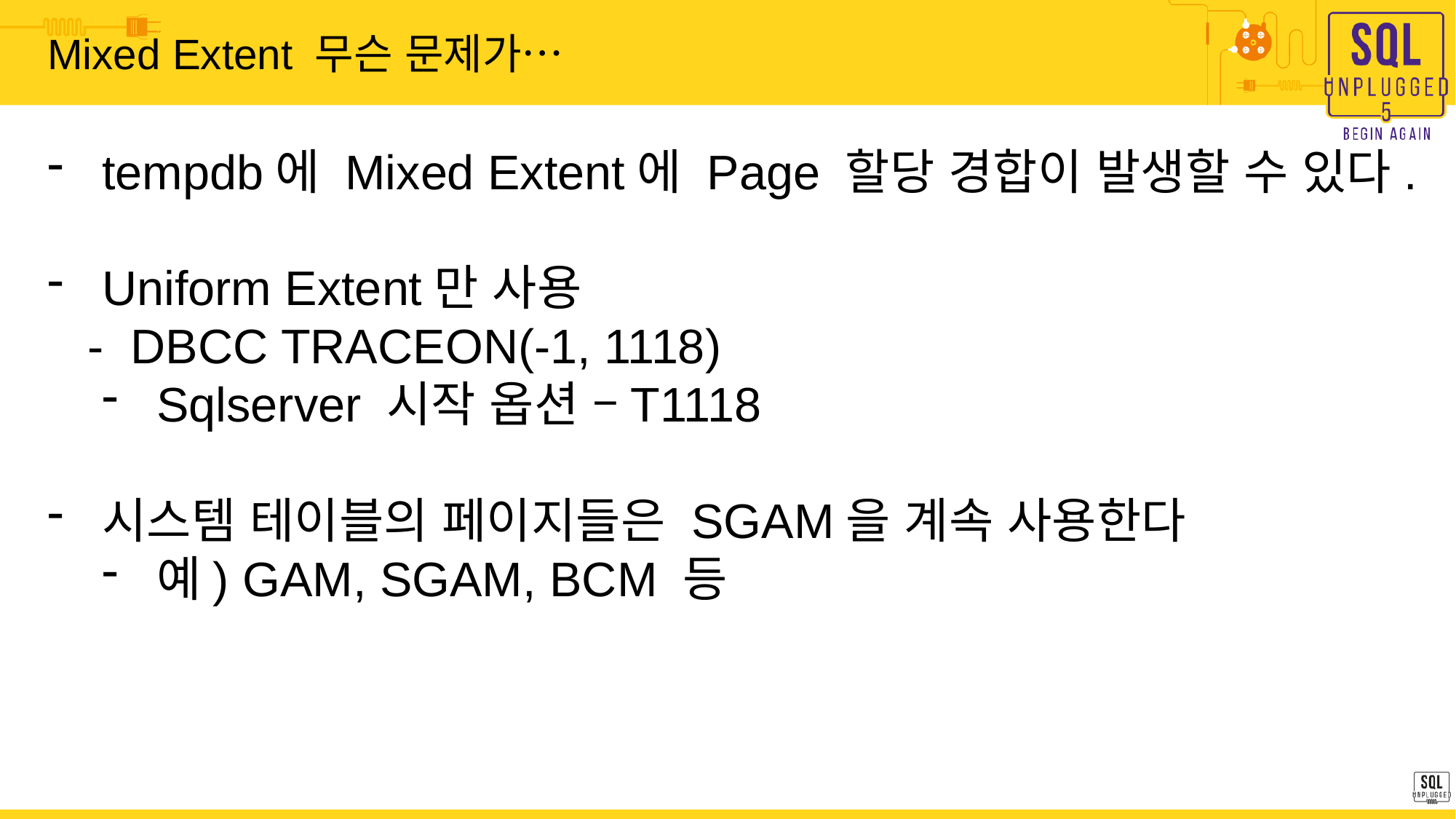

# Mixed Extent 무슨 문제가…
tempdb에 Mixed Extent에 Page 할당 경합이 발생할 수 있다.

Uniform Extent만 사용
   -  DBCC TRACEON(-1, 1118)
Sqlserver 시작 옵션 –T1118

시스템 테이블의 페이지들은 SGAM을 계속 사용한다
예) GAM, SGAM, BCM 등